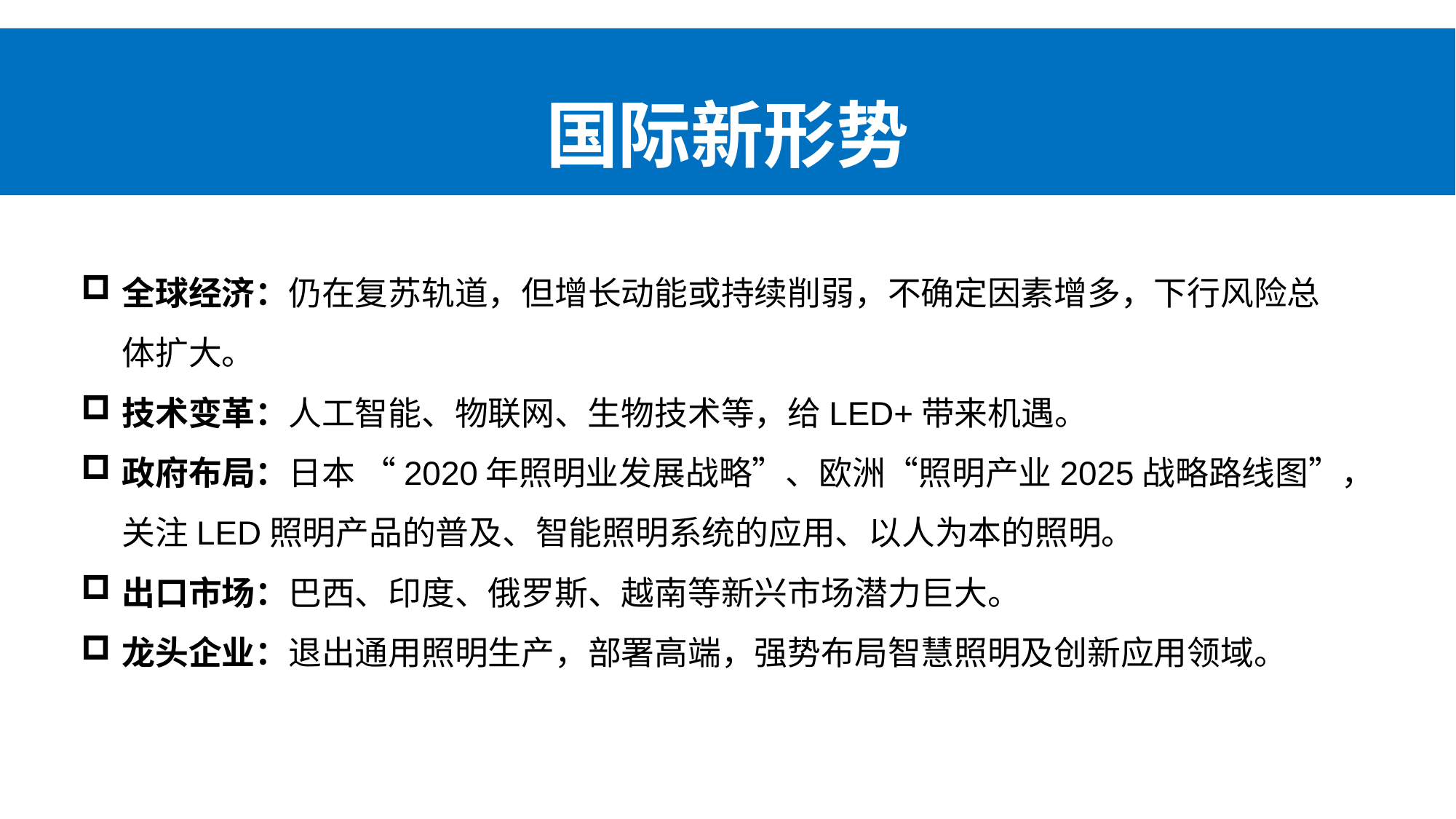

国际新形势
全球经济：仍在复苏轨道，但增长动能或持续削弱，不确定因素增多，下行风险总体扩大。
技术变革：人工智能、物联网、生物技术等，给LED+带来机遇。
政府布局：日本 “2020年照明业发展战略”、欧洲“照明产业2025战略路线图”，关注LED照明产品的普及、智能照明系统的应用、以人为本的照明。
出口市场：巴西、印度、俄罗斯、越南等新兴市场潜力巨大。
龙头企业：退出通用照明生产，部署高端，强势布局智慧照明及创新应用领域。